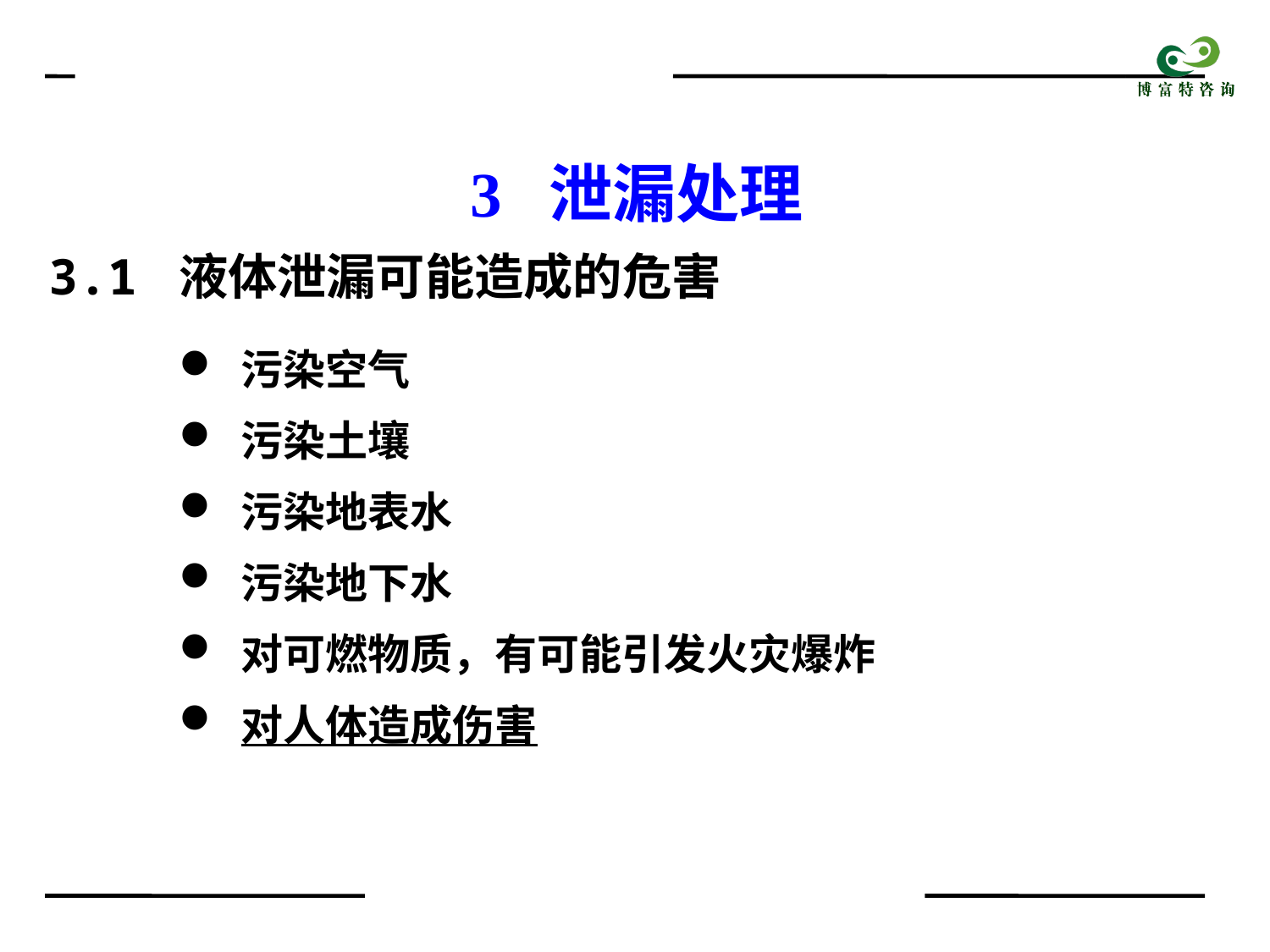

3  泄漏处理
3.1 液体泄漏可能造成的危害

 污染空气
 污染土壤
 污染地表水
 污染地下水
 对可燃物质，有可能引发火灾爆炸
 对人体造成伤害